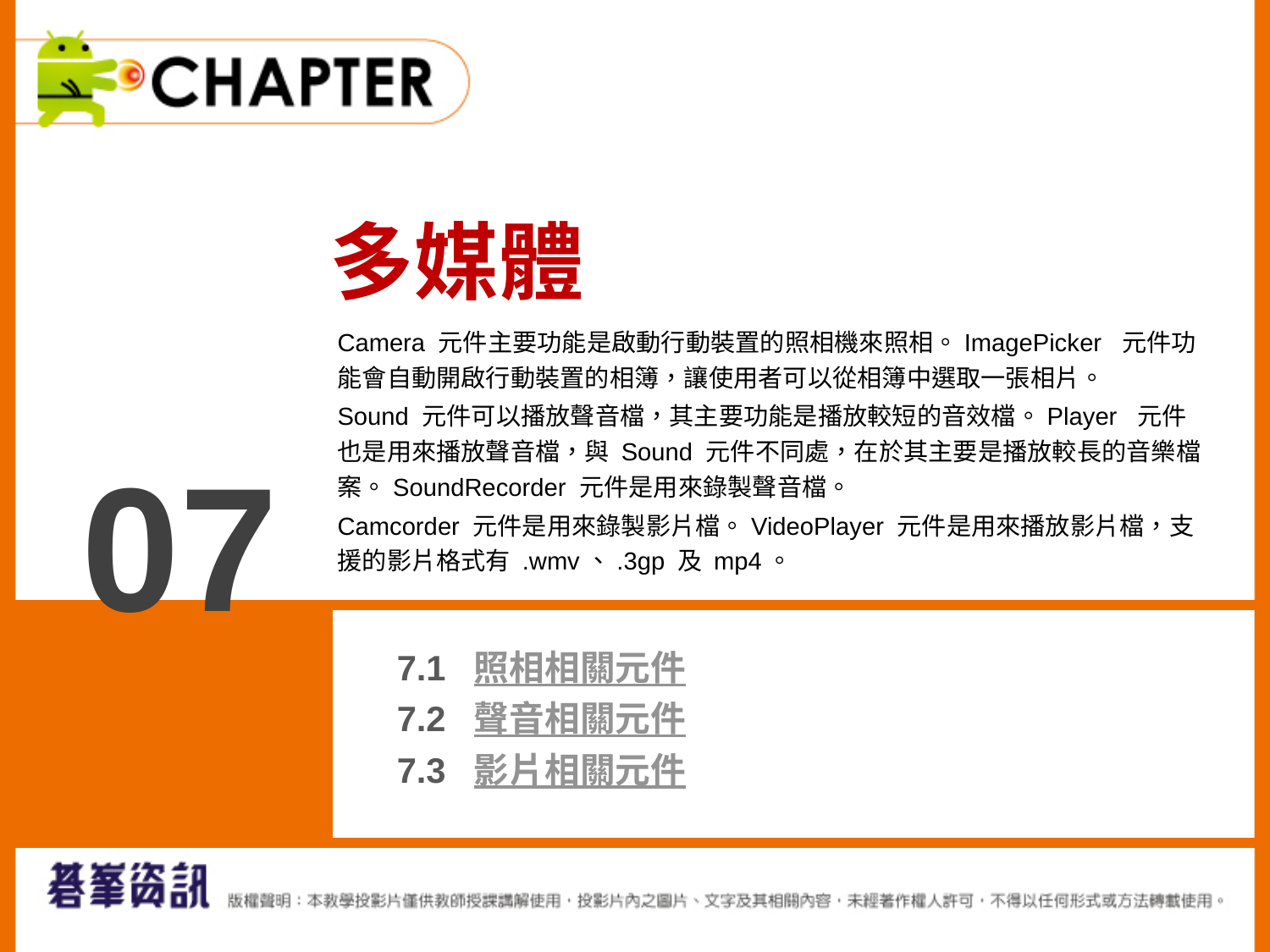

多媒體
Camera 元件主要功能是啟動行動裝置的照相機來照相。ImagePicker  元件功能會自動開啟行動裝置的相簿，讓使用者可以從相簿中選取一張相片。
Sound 元件可以播放聲音檔，其主要功能是播放較短的音效檔。Player  元件也是用來播放聲音檔，與 Sound 元件不同處，在於其主要是播放較長的音樂檔案。SoundRecorder 元件是用來錄製聲音檔。
Camcorder 元件是用來錄製影片檔。VideoPlayer 元件是用來播放影片檔，支援的影片格式有 .wmv、.3gp 及 mp4。
07
7.1  照相相關元件
7.2  聲音相關元件
7.3  影片相關元件